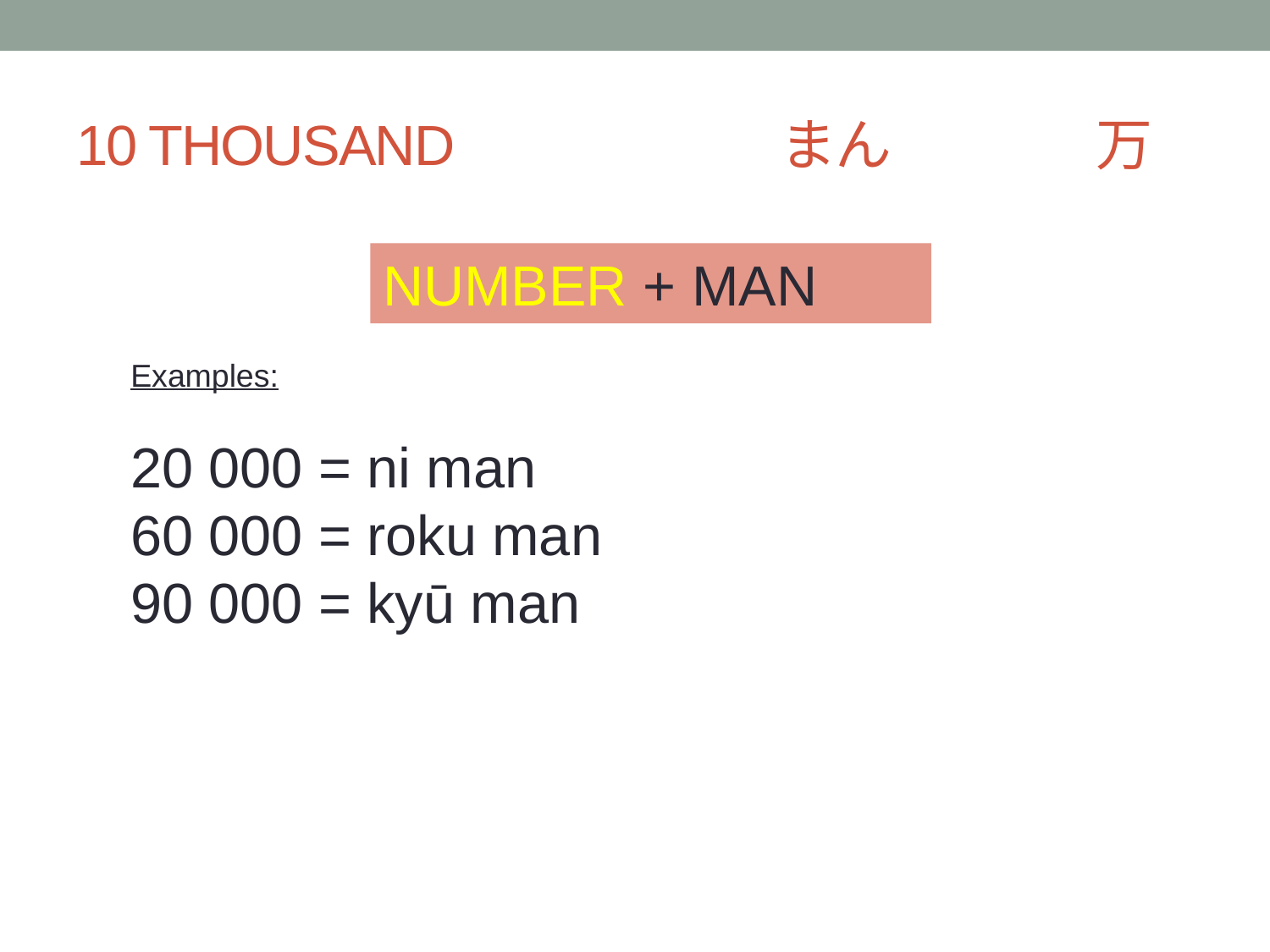

# 10 THOUSAND	  　　	　まん	　　	万
NUMBER + MAN
Examples:

20 000 = ni man
60 000 = roku man
90 000 = kyū man